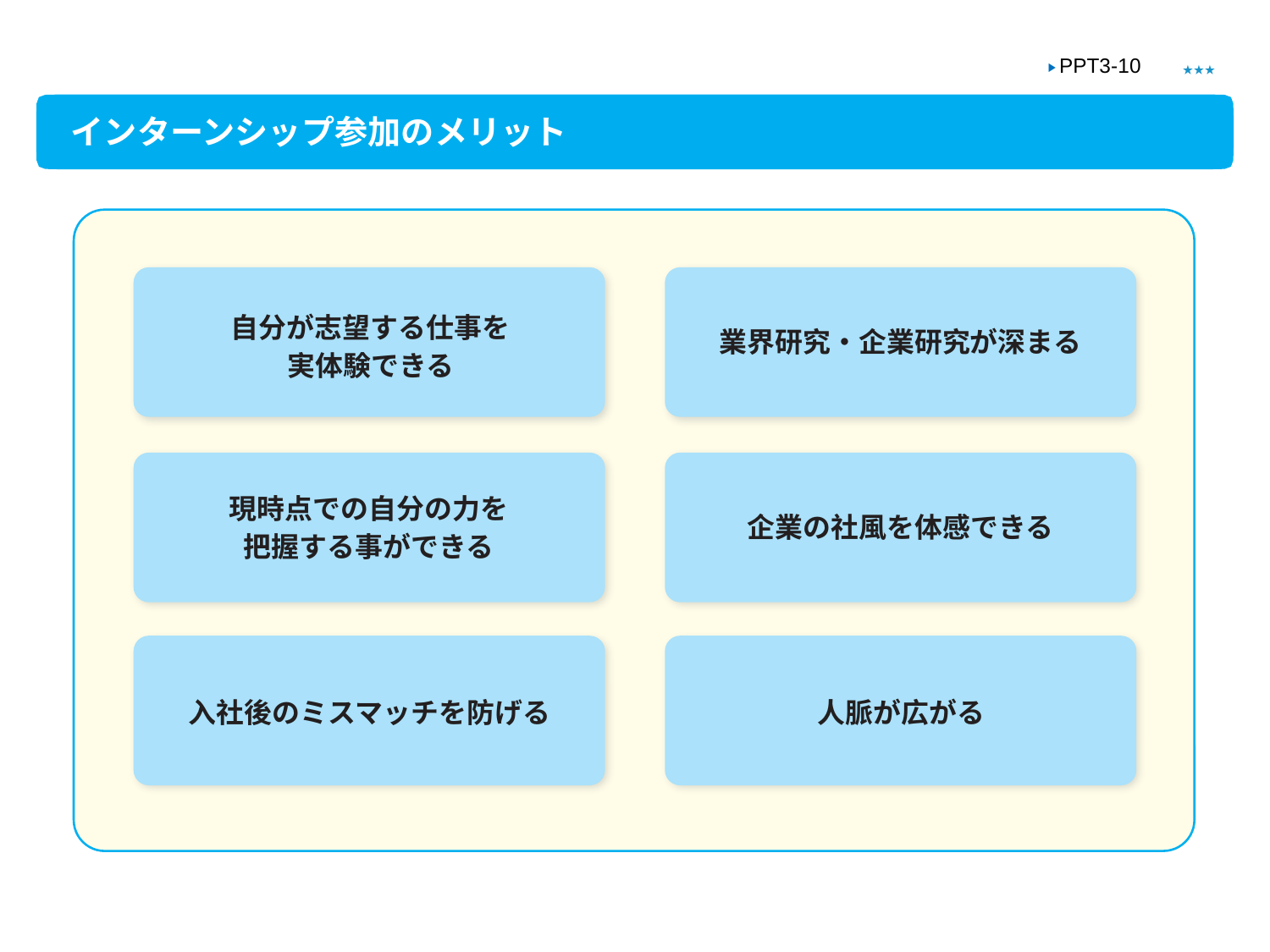

★★★
▶ PPT3-10

インターンシップ参加のメリット

自分が志望する仕事を
実体験できる
業界研究・企業研究が深まる

現時点での自分の力を
把握する事ができる
企業の社風を体感できる

人脈が広がる
入社後のミスマッチを防げる